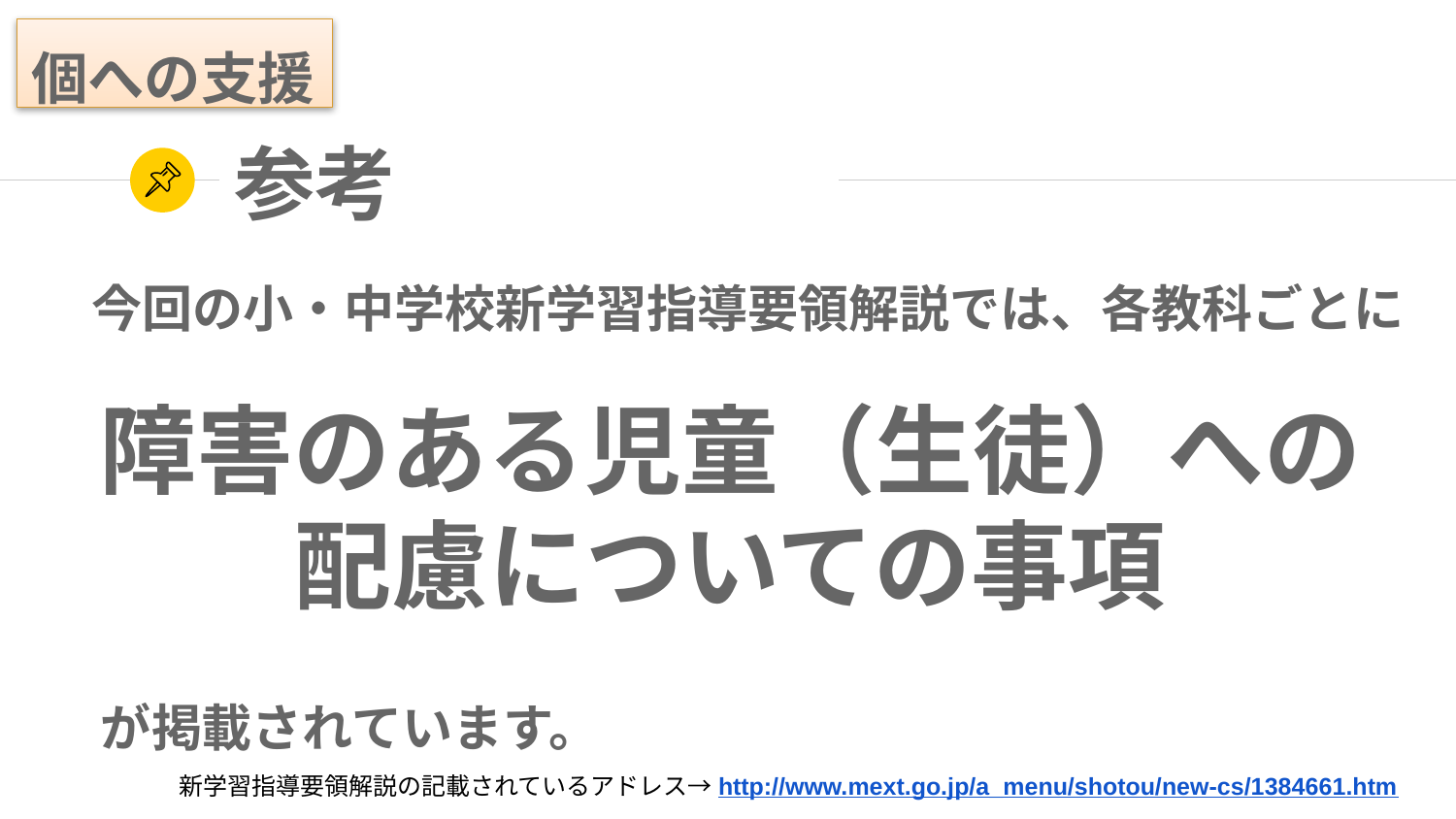

個への支援
# 参考

今回の小・中学校新学習指導要領解説では、各教科ごとに
障害のある児童（生徒）への
配慮についての事項
が掲載されています。
新学習指導要領解説の記載されているアドレス→http://www.mext.go.jp/a_menu/shotou/new-cs/1384661.htm